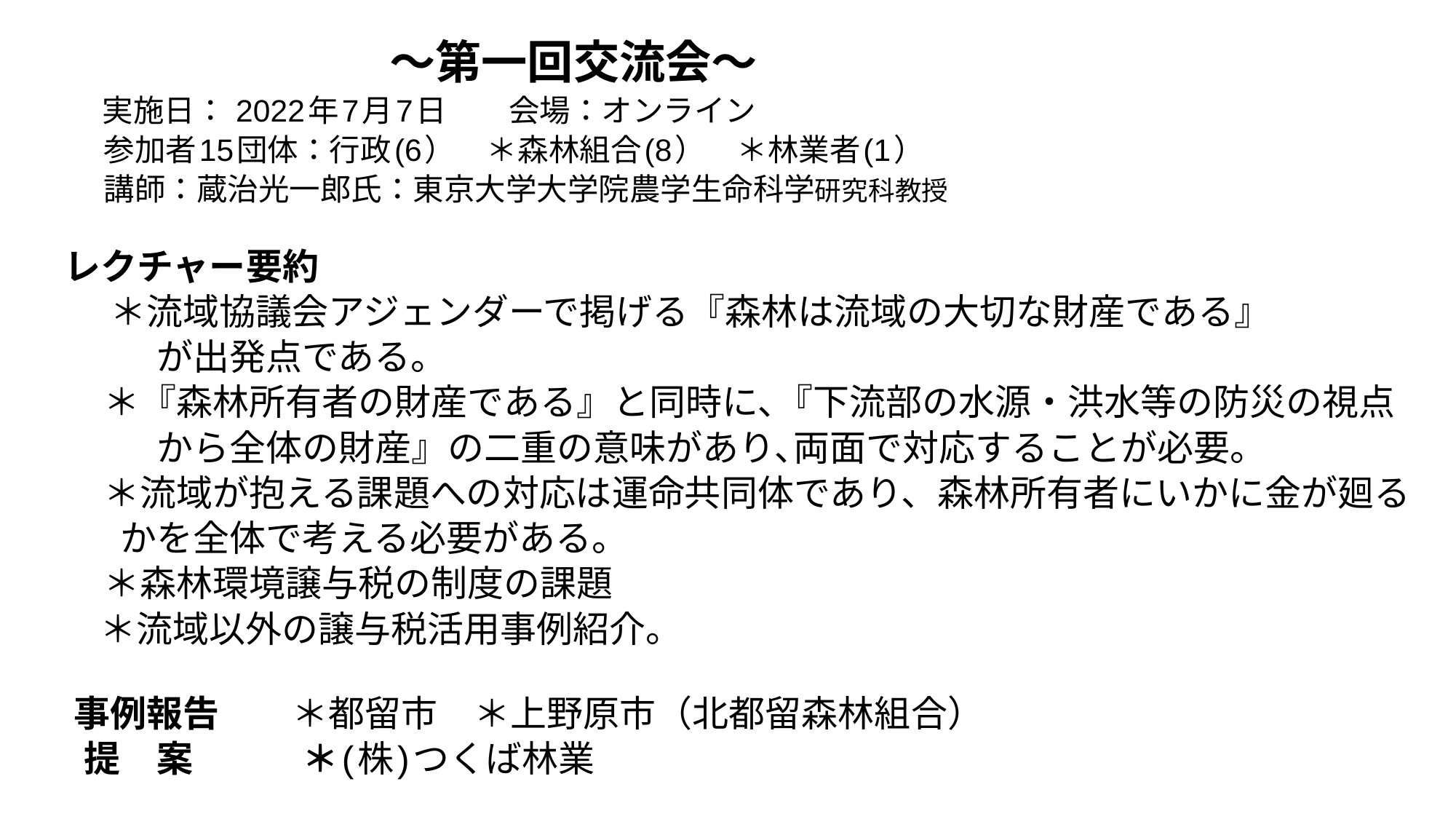

#
　　　　　　　　　　　　　　～第一回交流会～
　　　　実施日： 2022年7月7日　　会場：オンライン
　　　参加者15団体：行政(6）　＊森林組合(8）　＊林業者(1）
　　　講師：蔵治光一郎氏：東京大学大学院農学生命科学研究科教授

　　レクチャー要約
　　　＊流域協議会アジェンダーで掲げる『森林は流域の大切な財産である』
　　　　が出発点である。
　　　＊『森林所有者の財産である』と同時に､『下流部の水源・洪水等の防災の視点
　　　　から全体の財産』の二重の意味があり､両面で対応することが必要。
　　　＊流域が抱える課題への対応は運命共同体であり、森林所有者にいかに金が廻る
　　　かを全体で考える必要がある。
　　　＊森林環境譲与税の制度の課題
　　  ＊流域以外の譲与税活用事例紹介。

　　事例報告　　＊都留市　＊上野原市（北都留森林組合）
　　提　案　　　＊(株)つくば林業